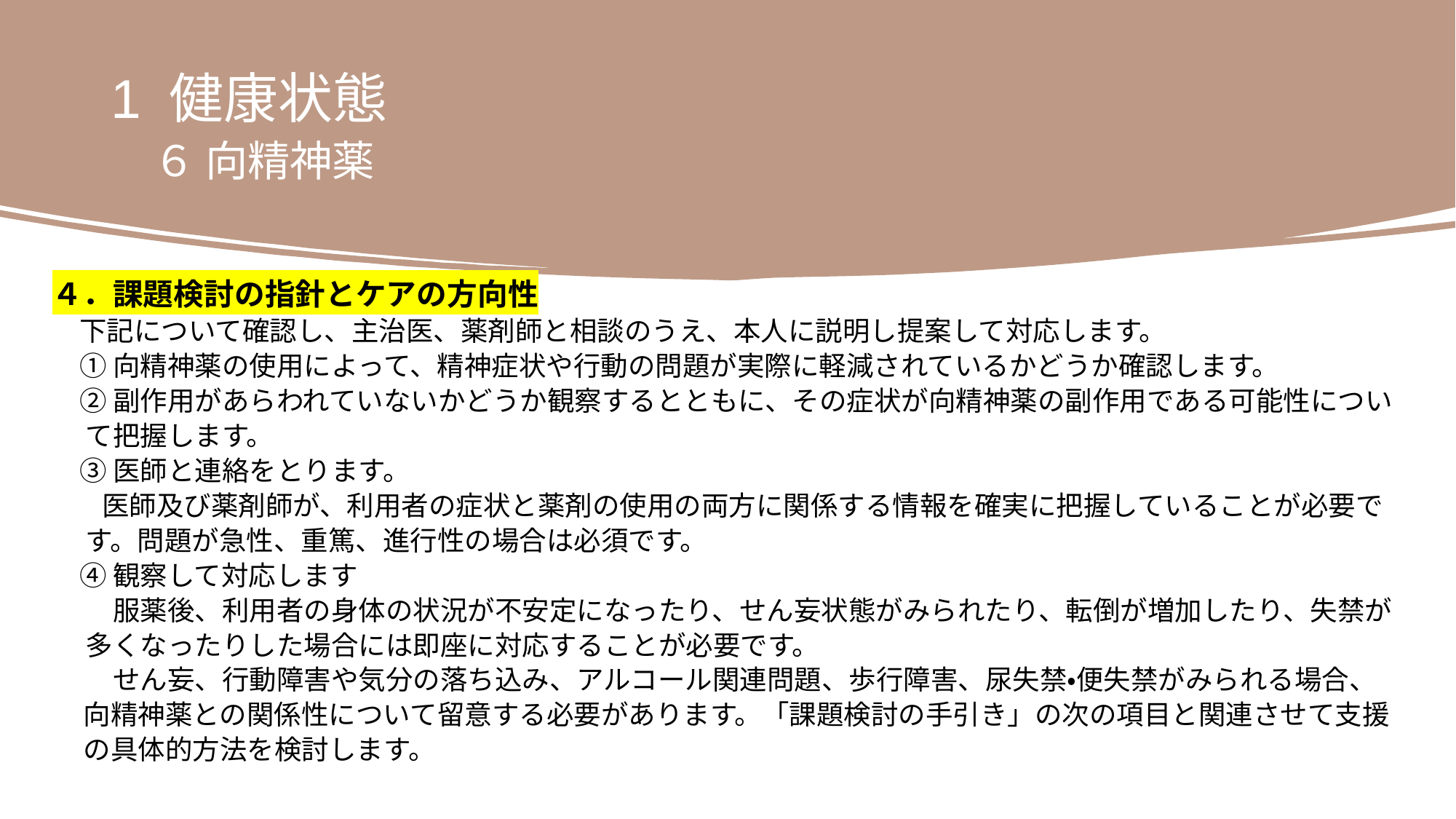

1 健康状態
　６ 向精神薬

４．課題検討の指針とケアの方向性
　下記について確認し、主治医、薬剤師と相談のうえ、本人に説明し提案して対応します。
　① 向精神薬の使用によって、精神症状や行動の問題が実際に軽減されているかどうか確認します。
　② 副作用があらわれていないかどうか観察するとともに、その症状が向精神薬の副作用である可能性につい
　 て把握します。
　③ 医師と連絡をとります。
       医師及び薬剤師が、利用者の症状と薬剤の使用の両方に関係する情報を確実に把握していることが必要で
　 す。問題が急性、重篤、進行性の場合は必須です。
　④ 観察して対応します
　 　服薬後、利用者の身体の状況が不安定になったり、せん妄状態がみられたり、転倒が増加したり、失禁が
　 多くなったりした場合には即座に対応することが必要です。
　　 せん妄、行動障害や気分の落ち込み、アルコール関連問題、歩行障害、尿失禁・便失禁がみられる場合、
    向精神薬との関係性について留意する必要があります。「課題検討の手引き」の次の項目と関連させて支援
    の具体的方法を検討します。